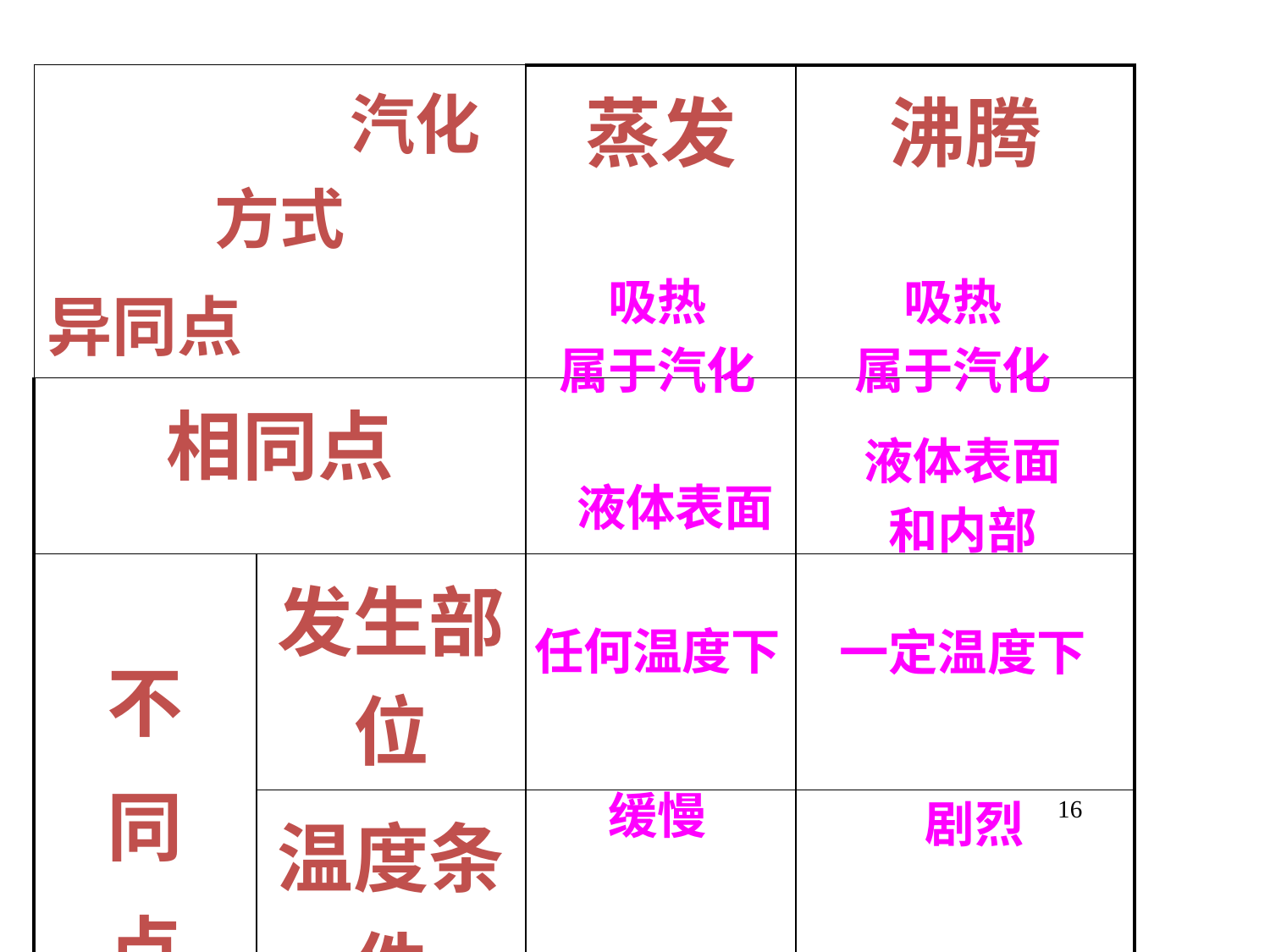

| 汽化方式 异同点 |  | 蒸发 | 沸腾 |
| --- | --- | --- | --- |
| 相同点 |  |  |  |
| 不 同 点 | 发生部位 |  |  |
|  | 温度条件 |  |  |
|  | 剧烈程度 |  |  |
吸热
属于汽化
吸热
属于汽化
液体表面
和内部
液体表面
任何温度下
一定温度下
缓慢
剧烈
16